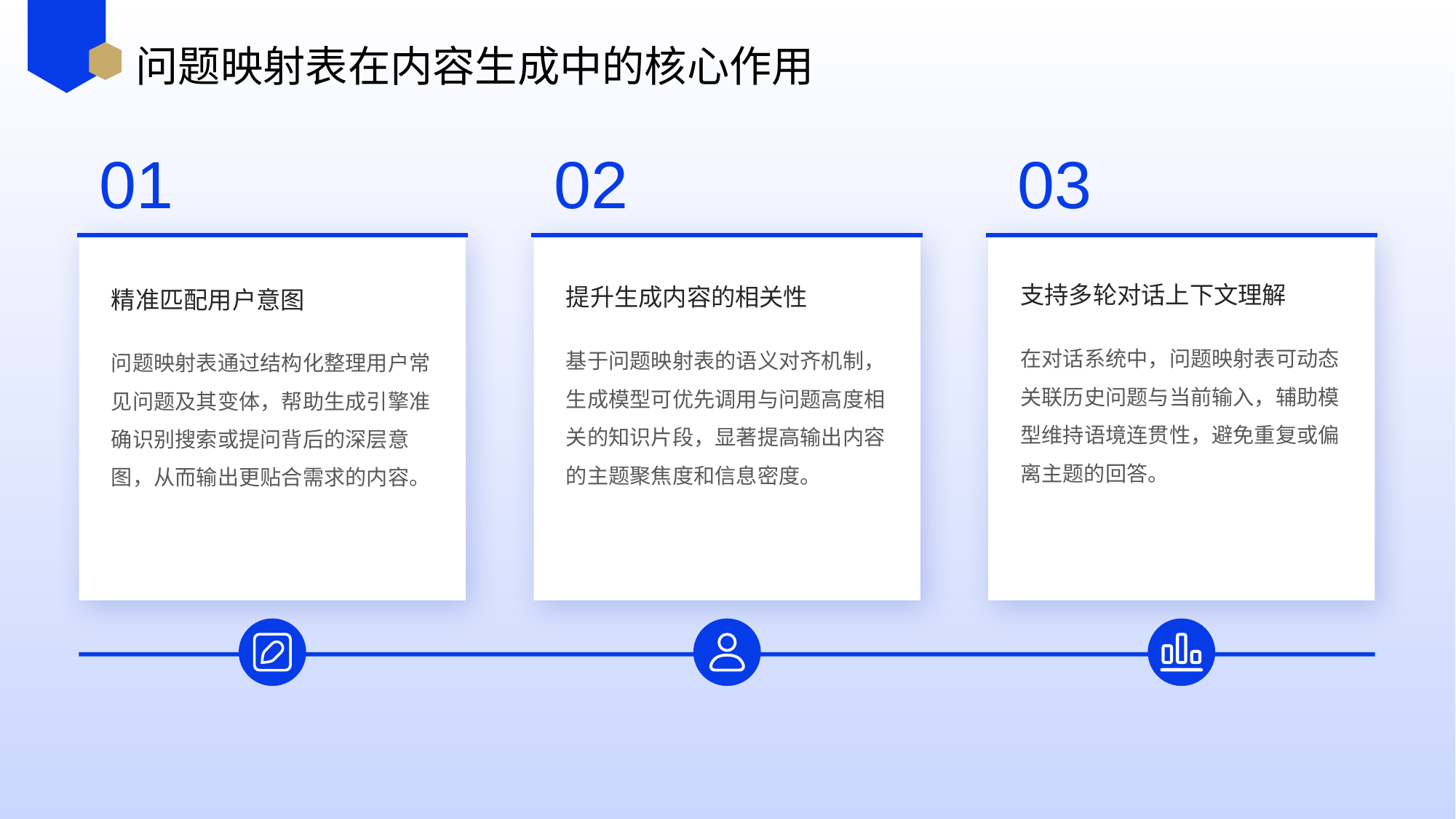

问题映射表在内容生成中的核心作用

01
02
03

支持多轮对话上下文理解
提升生成内容的相关性
精准匹配用户意图
在对话系统中，问题映射表可动态关联历史问题与当前输入，辅助模型维持语境连贯性，避免重复或偏离主题的回答。
基于问题映射表的语义对齐机制，生成模型可优先调用与问题高度相关的知识片段，显著提高输出内容的主题聚焦度和信息密度。
问题映射表通过结构化整理用户常见问题及其变体，帮助生成引擎准确识别搜索或提问背后的深层意图，从而输出更贴合需求的内容。